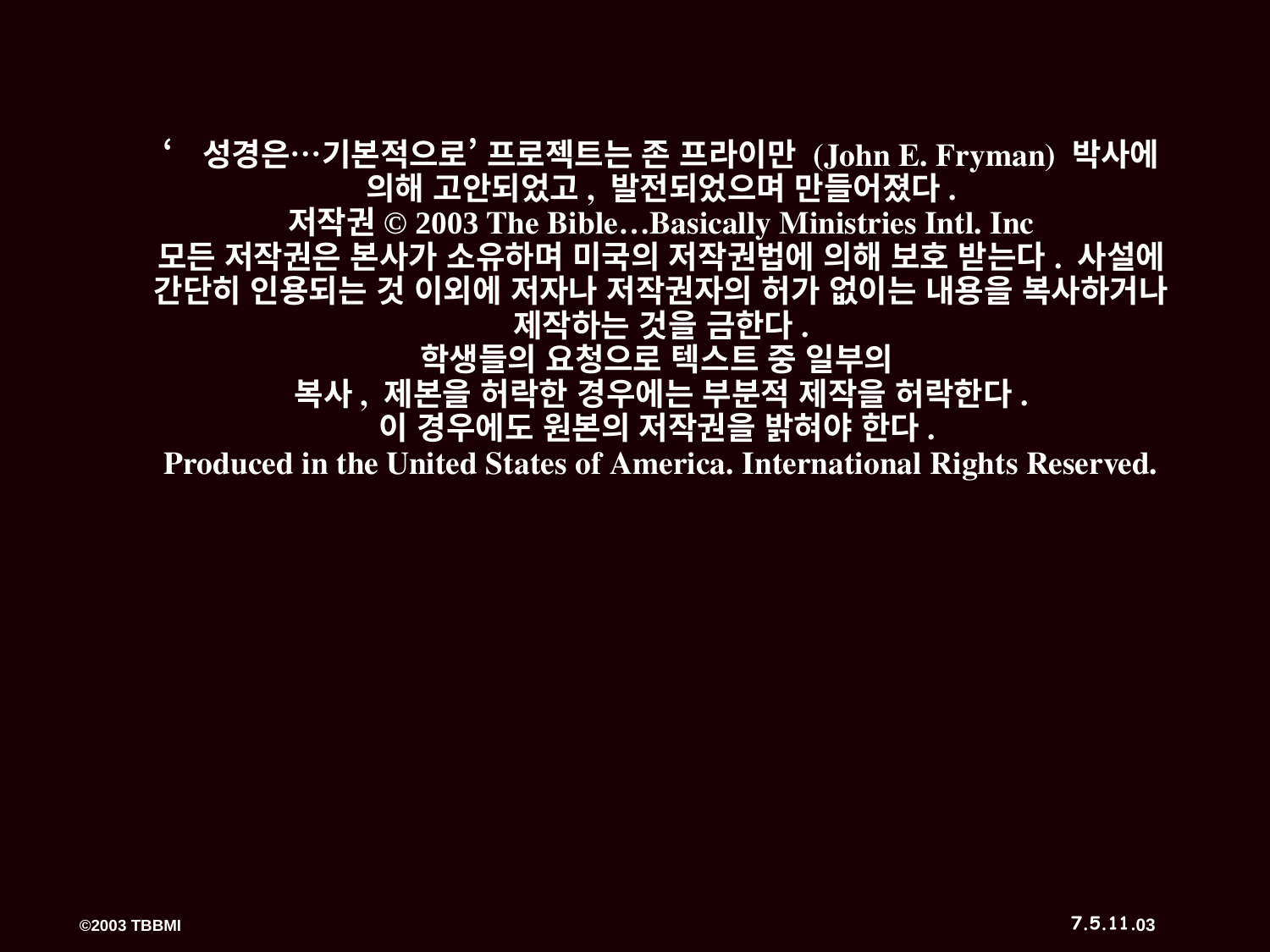

‘성경은…기본적으로’ 프로젝트는 존 프라이만 (John E. Fryman) 박사에 의해 고안되었고, 발전되었으며 만들어졌다.
저작권© 2003 The Bible…Basically Ministries Intl. Inc
모든 저작권은 본사가 소유하며 미국의 저작권법에 의해 보호 받는다. 사설에 간단히 인용되는 것 이외에 저자나 저작권자의 허가 없이는 내용을 복사하거나 제작하는 것을 금한다.
학생들의 요청으로 텍스트 중 일부의
복사, 제본을 허락한 경우에는 부분적 제작을 허락한다.
이 경우에도 원본의 저작권을 밝혀야 한다.
Produced in the United States of America. International Rights Reserved.

7.5.11.
03
©2003 TBBMI